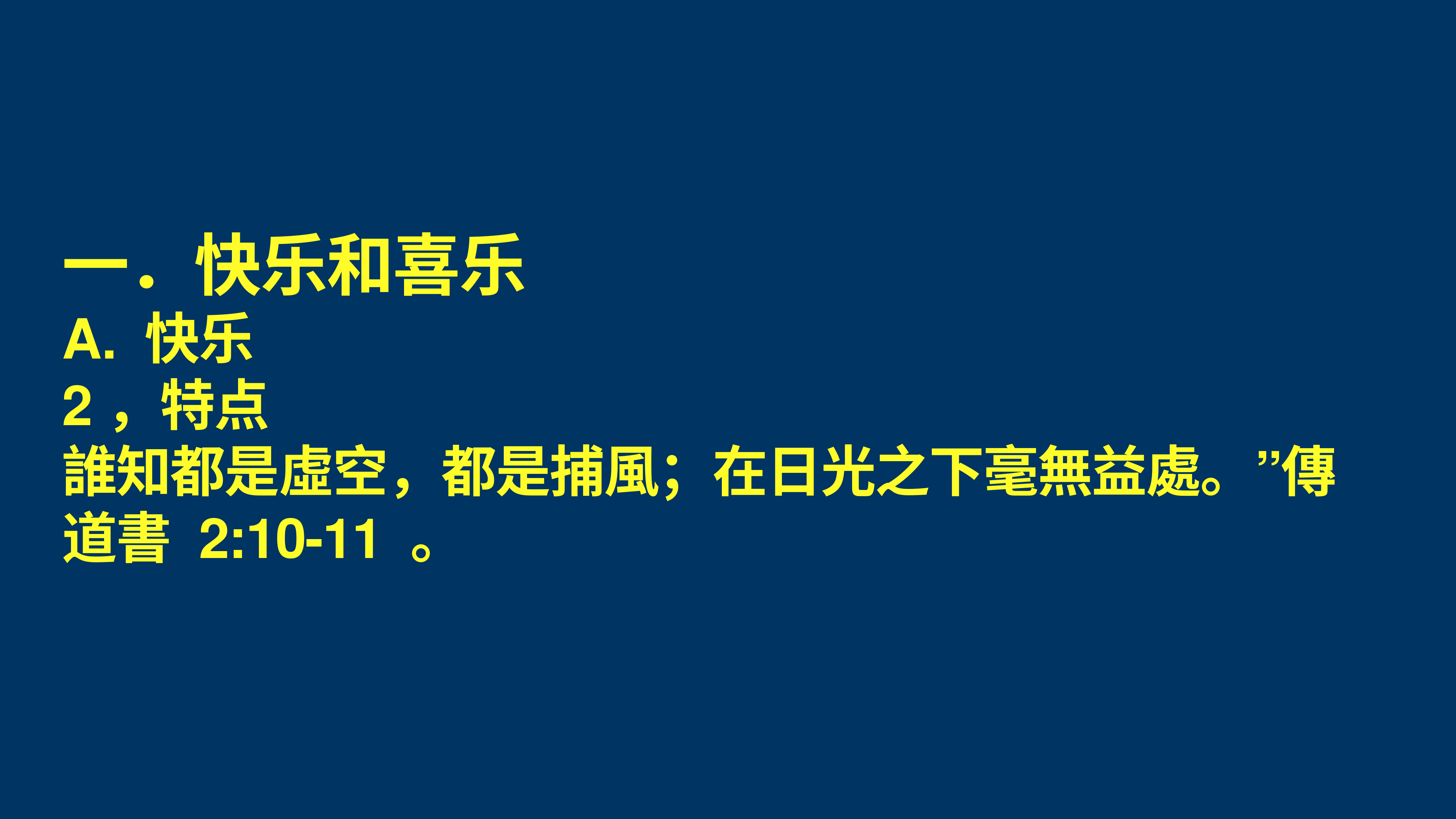

# 一．快乐和喜乐
A. 快乐
2，特点
誰知都是虛空，都是捕風；在日光之下毫無益處。”傳道書 2:10-11 。